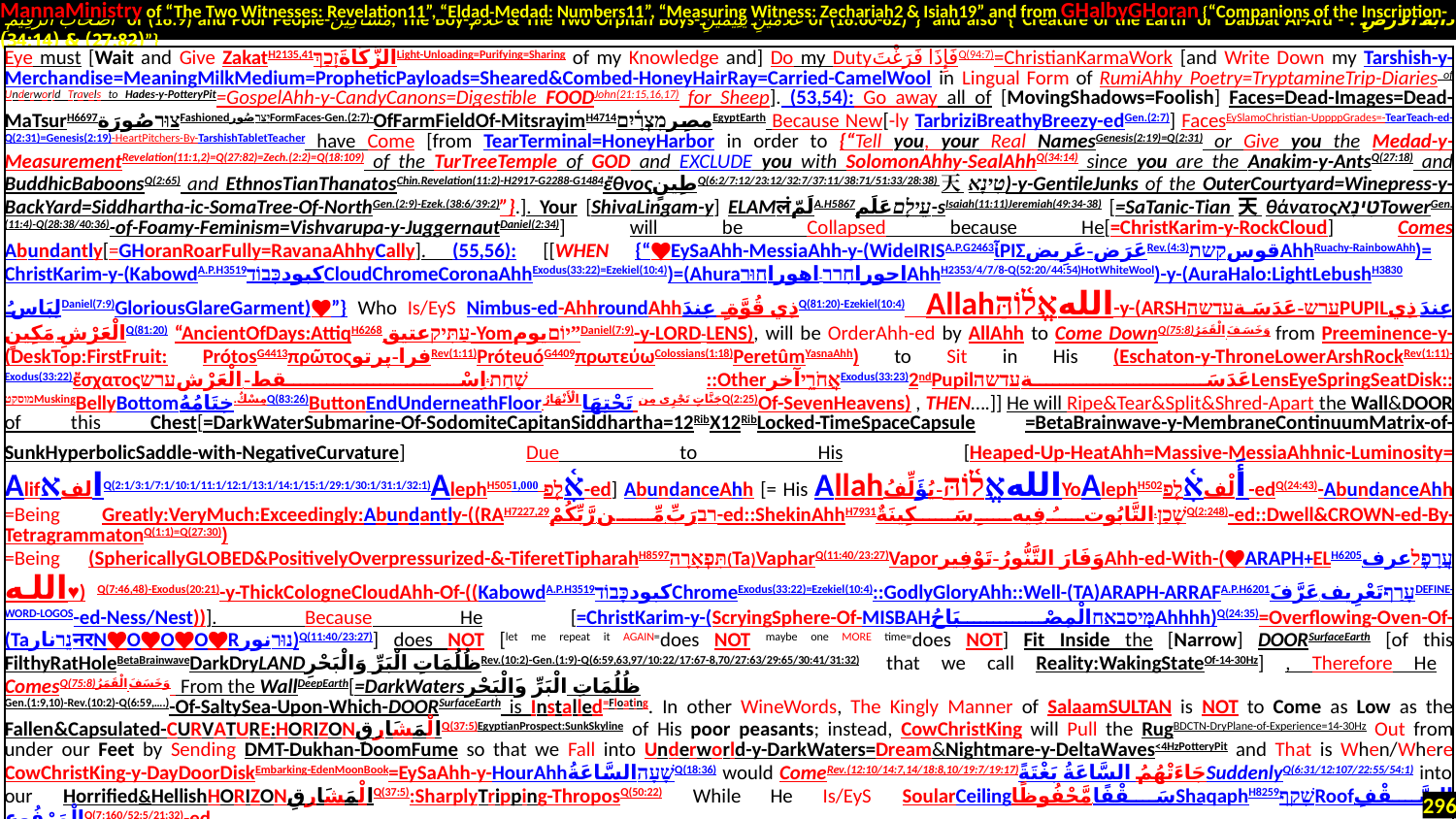

MannaMinistry of “The Two Witnesses: Revelation11”, “Eldad-Medad: Numbers11”, “Measuring Witness: Zechariah2 & Isiah19” and from GHalbyGHoran {“Companions of the Inscription-
 أَصْحَابَ الرَّقِيمِ  of (18:9) and Poor People-مَسَاكِينَ, The Boy-غُلَامُ & The Two Orphan Boys-غُلَامَيْنِ يَتِيمَيْنِ of (18:60-82)”}  and also  {“Creature of the Earth  or  Dabbat Al-Ard - دَابَّةُ الْأَرْضِ : (27:82) & (34:14)”}
| Eye must [Wait and Give ZakatH2135,41الزَّكَاةَזָכַךְLight-Unloading=Purifying=Sharing of my Knowledge and] Do my Dutyفَإِذَا فَرَغْتَQ(94:7)=ChristianKarmaWork [and Write Down my Tarshish-y-Merchandise=MeaningMilkMedium=PropheticPayloads=Sheared&Combed-HoneyHairRay=Carried-CamelWool in Lingual Form of RumiAhhy Poetry=TryptamineTrip-Diaries of Underworld Travels to Hades-y-PotteryPit=GospelAhh-y-CandyCanons=Digestible FOODJohn(21:15,16,17) for Sheep]. (53,54): Go away all of [MovingShadows=Foolish] Faces=Dead-Images=Dead-MaTsurH6697צוּרصُورَةFashionedיָצַרصُورFormFaces-Gen.(2:7)-OfFarmFieldOf-MitsrayimH4714مصِرמִצְרָ֫יִםEgyptEarth Because New[-ly TarbriziBreathyBreezy-edGen.(2:7)] FacesEySlamoChristian-UppppGrades=-TearTeach-ed-Q(2:31)=Genesis(2:19)-HeartPitchers-By-TarshishTabletTeacher have Come [from TearTerminal=HoneyHarbor in order to {“Tell you, your Real NamesGenesis(2:19)=Q(2:31) or Give you the Medad-y-MeasurementRevelation(11:1,2)=Q(27:82)=Zech.(2:2)=Q(18:109) of the TurTreeTemple of GOD and EXCLUDE you with SolomonAhhy-SealAhhQ(34:14) since you are the Anakim-y-AntsQ(27:18) and BuddhicBaboonsQ(2:65) and EthnosTianThanatosChin.Revelation(11:2)-H2917-G2288-G1484ἔθνοςطِينٍQ(6:2/7:12/23:12/32:7/37:11/38:71/51:33/28:38)天טִינָא)-y-GentileJunks of the OuterCourtyard=Winepress-y-BackYard=Siddhartha-ic-SomaTree-Of-NorthGen.(2:9)-Ezek.(38:6/39:2)”}.]. Your [ShivaLingam-y] ELAMलंلَمّA.H5867עֵילָםعَلَم-sIsaiah(11:11)Jeremiah(49:34-38) [=SaTanic-Tian天θάνατοςטִינָאTowerGen.(11:4)-Q(28:38/40:36)-of-Foamy-Feminism=Vishvarupa-y-JuggernautDaniel(2:34)] will be Collapsed because He[=ChristKarim-y-RockCloud] Comes Abundantly[=GHoranRoarFully=RavanaAhhyCally]. (55,56): [[WHEN {“♥EySaAhh-MessiaAhh-y-(WideIRISA.P.G2463ἶΡΙΣعَرَض-عَرِيضRev.(4:3)قوسקשתAhhRuachy-RainbowAhh)= ChristKarim-y-(KabowdA.P.H3519کبودכָּבוֹדCloudChromeCoronaAhhExodus(33:22)=Ezekiel(10:4))=(Ahuraاحوراחָרַר-اهوراחוּרAhhH2353/4/7/8-Q(52:20/44:54)HotWhiteWool)-y-(AuraHalo:LightLebushH3830 لِبَاسُDaniel(7:9)GloriousGlareGarment)♥”} Who Is/EyS Nimbus-ed-AhhroundAhhذِي قُوَّةٍ عِندَQ(81:20)-Ezekiel(10:4) Allahاللهאֱל֫וֹהַּ-y-(ARSHערש-عَدَسَةעדשהPUPILعِندَ ذِي الْعَرْشِ مَكِينٍQ(81:20) “AncientOfDays:AttiqH6268עַתִּיקعتيق-Yomיוֹםيوم”Daniel(7:9)-y-LORD-LENS), will be OrderAhh-ed by AllAhh to Come DownQ(75:8)وَخَسَفَ الْقَمَرُ from Preeminence-y-(DeskTop:FirstFruit: PrótosG4413πρῶτοςفرا-پرتوRev(1:11)PróteuóG4409πρωτεύωColossians(1:18)PeretûmYasnaAhh) to Sit in His (Eschaton-y-ThroneLowerArshRockRev(1:11)-Exodus(33:22)ἔσχατοςשָׁחַת.اِسْقط--الْعَرْشערש ::Otherאֲחֹרָ֑יآخرExodus(33:23)2ndPupilعَدَسَةעדשהLensEyeSpringSeatDisk::מוסקטMuskingBellyBottomمِسْكٌ.خِتَامُهُQ(83:26)ButtonEndUnderneathFloor.جَنَّاتٍ تَجْرِي مِن تَحْتِهَا الْأَنْهَارُQ(2:25)Of-SevenHeavens) , THEN….]] He will Ripe&Tear&Split&Shred-Apart the Wall&DOOR of this Chest[=DarkWaterSubmarine-Of-SodomiteCapitanSiddhartha=12RibX12RibLocked-TimeSpaceCapsule =BetaBrainwave-y-MembraneContinuumMatrix-of-SunkHyperbolicSaddle-with-NegativeCurvature] Due to His [Heaped-Up-HeatAhh=Massive-MessiaAhhnic-Luminosity= AlifالفאQ(2:1/3:1/7:1/10:1/11:1/12:1/13:1/14:1/15:1/29:1/30:1/31:1/32:1)AlephH505אָ֫לֶפ 1,000-ed] AbundanceAhh [= His Allahاللهאֱל֫וֹהַּ-يُؤَلِّفُYoAlephH502أَلْفאָ֫לֶפ-edQ(24:43)-AbundanceAhh =Being Greatly:VeryMuch:Exceedingly:Abundantly-(RabH7227,29רבرَبِّ.مِّن رَّبِّكُمْ-ed::ShekinAhhH7931שָׁכַן.التَّابُوتُ فِيهِ سَكِينَةٌQ(2:248)-ed::Dwell&CROWN-ed-By-TetragrammatonQ(1:1)=Q(27:30)) =Being (SphericallyGLOBED&PositivelyOverpressurized-&-TiferetTipharahH8597תִּפְאָרָה(Ta)VapharQ(11:40/23:27)Vaporوَفَارَ التَّنُّورُ-تَوْفِيرAhh-ed-With-(♥ARAPH+ELH6205עֲרָפֶלعرف الله♥) Q(7:46,48)-Exodus(20:21)-y-ThickCologneCloudAhh-Of-((KabowdA.P.H3519کبودכָּבוֹדChromeExodus(33:22)=Ezekiel(10:4)::GodlyGloryAhh::Well-(TA)ARAPH-ARRAFA.P.H6201עָרַףتَعْرِيف.عَرَّفَDEFINE-WORD-LOGOS-ed-Ness/Nest))]. Because He [=ChristKarim-y-(ScryingSphere-Of-MISBAHמּ֤יסבאחالْمِصْبَاحُAhhhh)Q(24:35)=Overflowing-Oven-Of-(TaנֵרنارनरN♥O♥O♥O♥Rנוּרنور)Q(11:40/23:27)] does NOT [let me repeat it AGAIN=does NOT maybe one MORE time=does NOT] Fit Inside the [Narrow] DOORSurfaceEarth [of this FilthyRatHoleBetaBrainwaveDarkDryLANDظُلُمَاتِ الْبَرِّ وَالْبَحْرِRev.(10:2)-Gen.(1:9)-Q(6:59,63,97/10:22/17:67-8,70/27:63/29:65/30:41/31:32). that we call Reality:WakingStateOf-14-30Hz] , Therefore He ComesQ(75:8)وَخَسَفَ الْقَمَرُ From the WallDeepEarth[=DarkWatersظُلُمَاتِ الْبَرِّ وَالْبَحْر Gen.(1:9,10)-Rev.(10:2)-Q(6:59,….)-Of-SaltySea-Upon-Which-DOORSurfaceEarth is Installed=Floating. In other WineWords, The Kingly Manner of SalaamSULTAN is NOT to Come as Low as the Fallen&Capsulated-CURVATURE:HORIZONالْمَشَارِقِQ(37:5)EgyptianProspect:SunkSkyline of His poor peasants; instead, CowChristKing will Pull the RugBDCTN-DryPlane-of-Experience=14-30Hz Out from under our Feet by Sending DMT-Dukhan-DoomFume so that we Fall into Underworld-y-DarkWaters=Dream&Nightmare-y-DeltaWaves<4HzPotteryPit and That is When/Where CowChristKing-y-DayDoorDiskEmbarking-EdenMoonBook=EySaAhh-y-HourAhhשָׁעָהالسَّاعَةُQ(18:36) would ComeRev.(12:10/14:7,14/18:8,10/19:7/19:17)جَاءَتْهُمُ السَّاعَةُ بَغْتَةًSuddenlyQ(6:31/12:107/22:55/54:1) into our Horrified&HellishHORIZONالْمَشَارِقِQ(37:5):SharplyTripping-ThroposQ(50:22) While He Is/EyS SoularCeilingسَقْفًا مَّحْفُوظًاShaqaphH8259שָׁקַףRoofالسَّقْفِ الْمَرْفُوعِQ(7:160/52:5/21:32)-ed |
| --- |
296